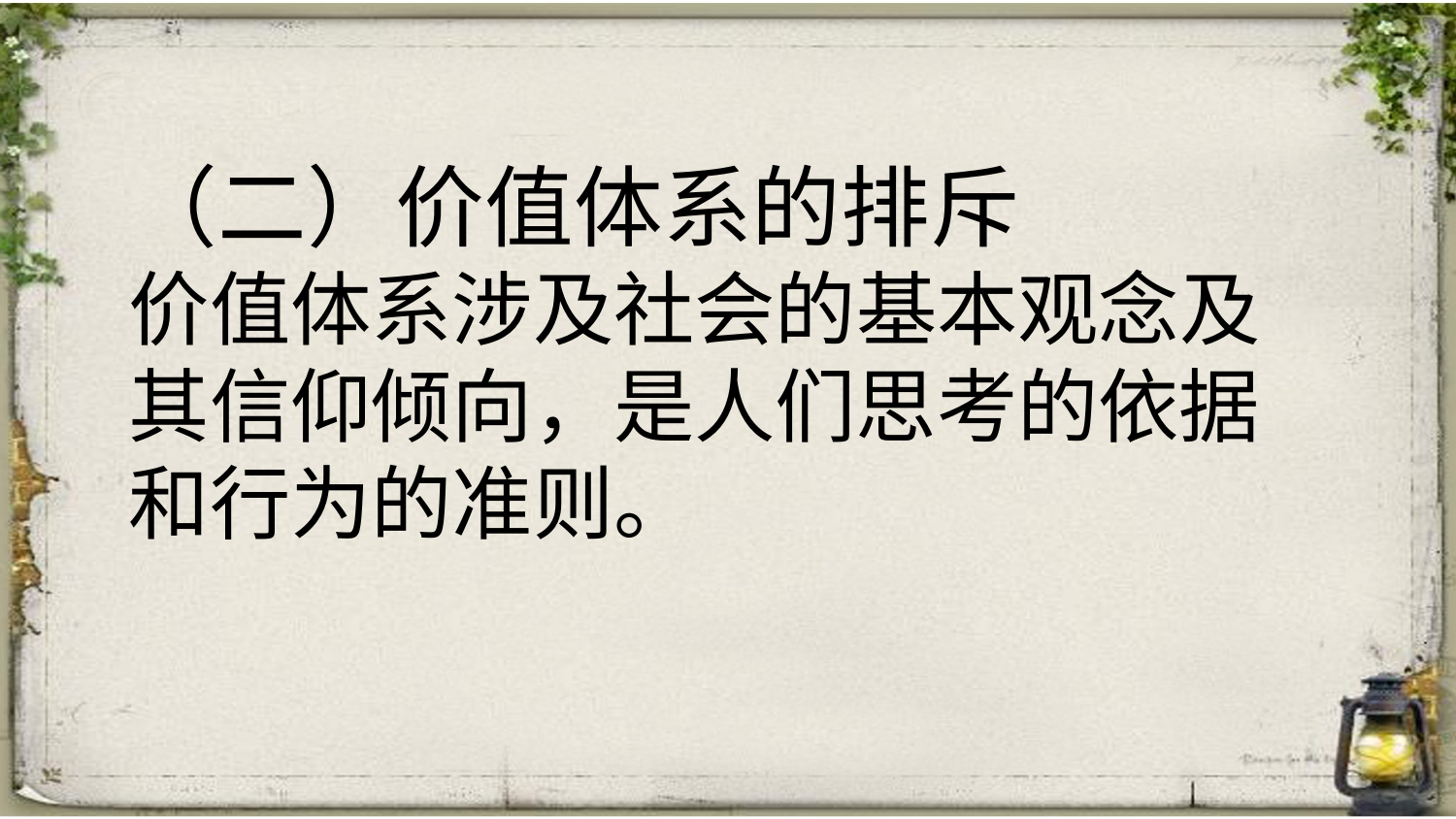

（二）价值体系的排斥
价值体系涉及社会的基本观念及其信仰倾向，是人们思考的依据和行为的准则。